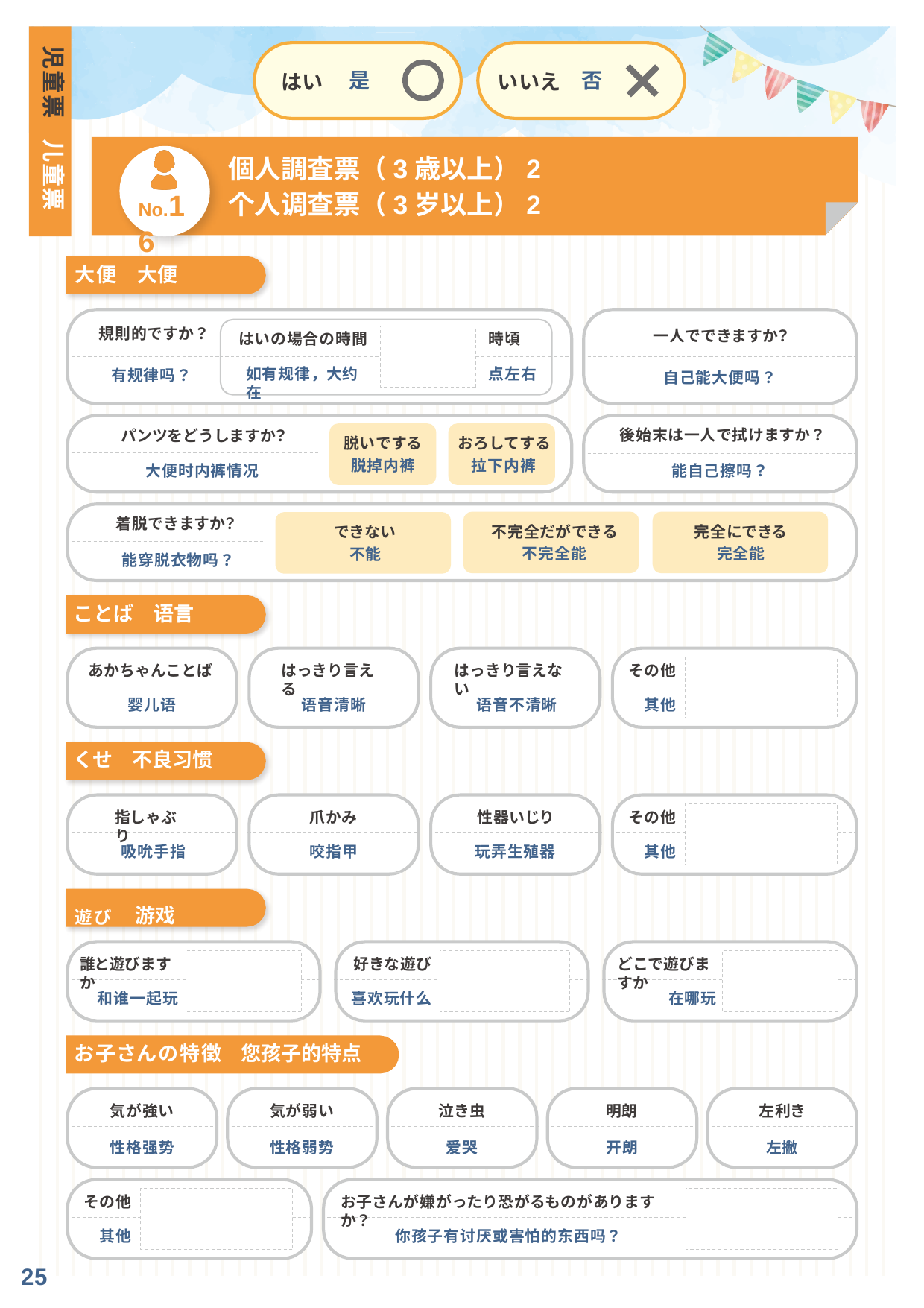

児童票

是
否
はい
いいえ

儿童票

個人調査票（3歳以上）2
个人调查票（3岁以上）2
No.16
大便
大便

規則的ですか？
一人でできますか？

はいの場合の時間
時頃

如有规律，大约在
点左右
有规律吗？
自己能大便吗？

後始末は一人で拭けますか？
パンツをどうしますか？
脱いでする
おろしてする
脱掉内裤
拉下内裤
大便时内裤情况
能自己擦吗？

着脱できますか？
不完全だができる
完全にできる
できない
不完全能
完全能
不能
能穿脱衣物吗？
ことば
语言

あかちゃんことば
はっきり言える
はっきり言えない
その他
婴儿语
语音清晰
语音不清晰
其他
くせ
不良习惯

指しゃぶり
爪かみ
性器いじり
その他
吸吮手指
咬指甲
玩弄生殖器
其他
遊び	游戏

誰と遊びますか
好きな遊び
どこで遊びますか
和谁一起玩
在哪玩
喜欢玩什么

お子さんの特徴
您孩子的特点

気が強い
気が弱い
泣き虫
明朗
左利き
性格强势
性格弱势
爱哭
开朗
左撇

その他
お子さんが嫌がったり恐がるものがありますか？
其他
你孩子有讨厌或害怕的东西吗？
25